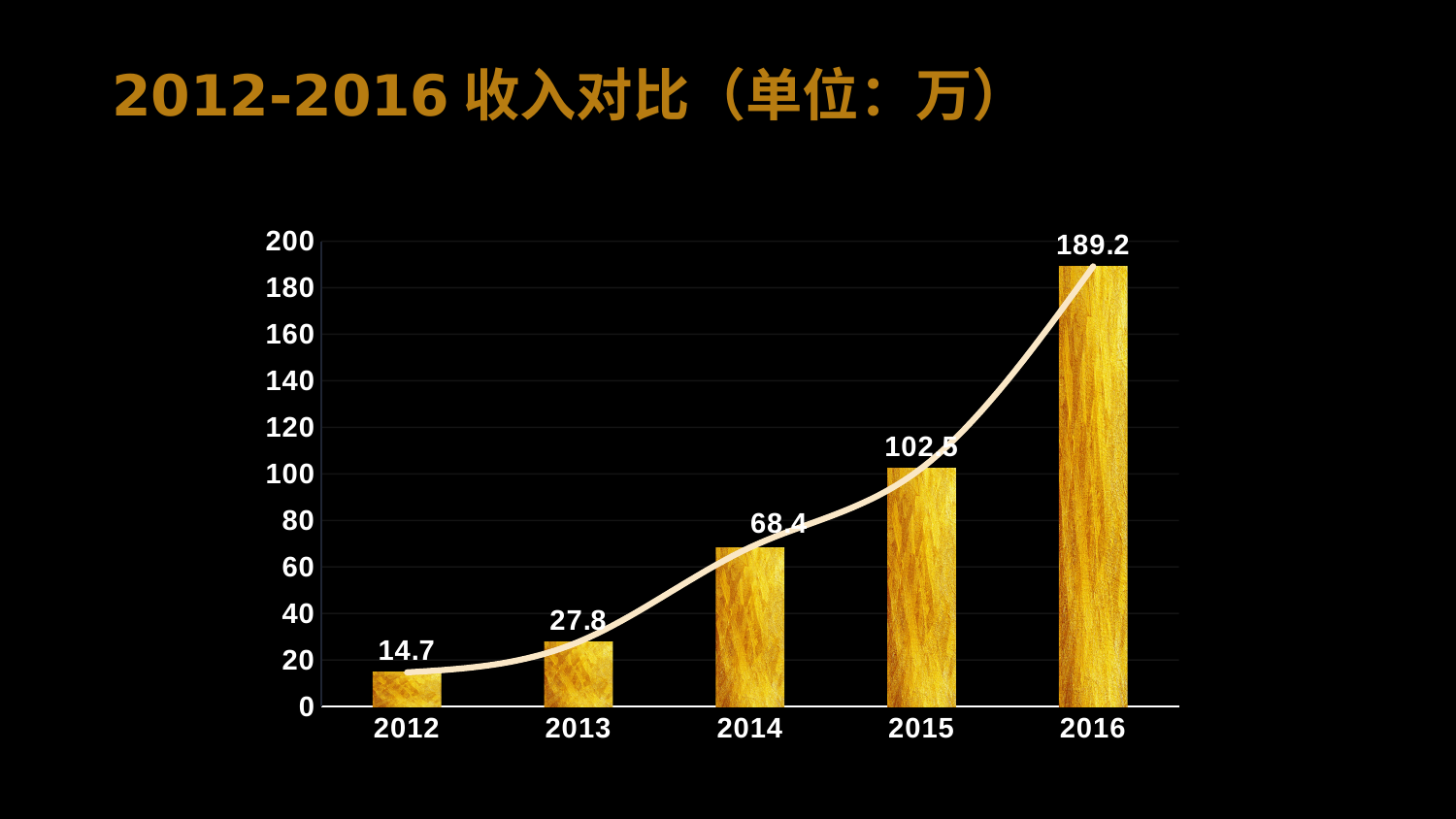

# 2012-2016收入对比（单位：万）

### Chart

| Category | 金额 | 金额 |
|---|---|---|
| 2012 | 14.7 | 14.7 |
| 2013 | 27.8 | 27.8 |
| 2014 | 68.4 | 68.4 |
| 2015 | 102.5 | 102.5 |
| 2016 | 189.2 | 189.2 |